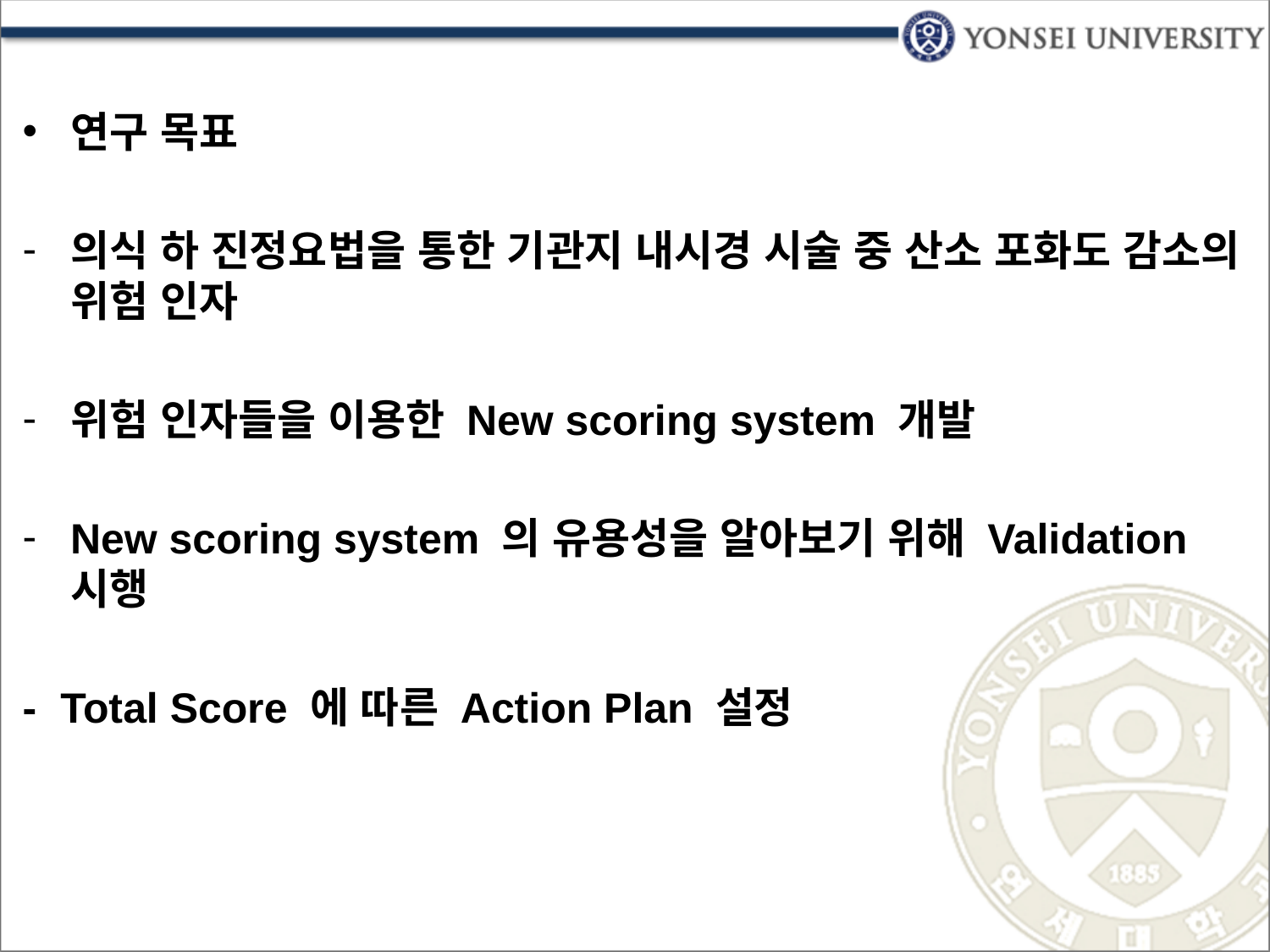

연구 목표

의식 하 진정요법을 통한 기관지 내시경 시술 중 산소 포화도 감소의 위험 인자

위험 인자들을 이용한 New scoring system 개발

New scoring system 의 유용성을 알아보기 위해 Validation 시행

-  Total Score 에 따른 Action Plan 설정